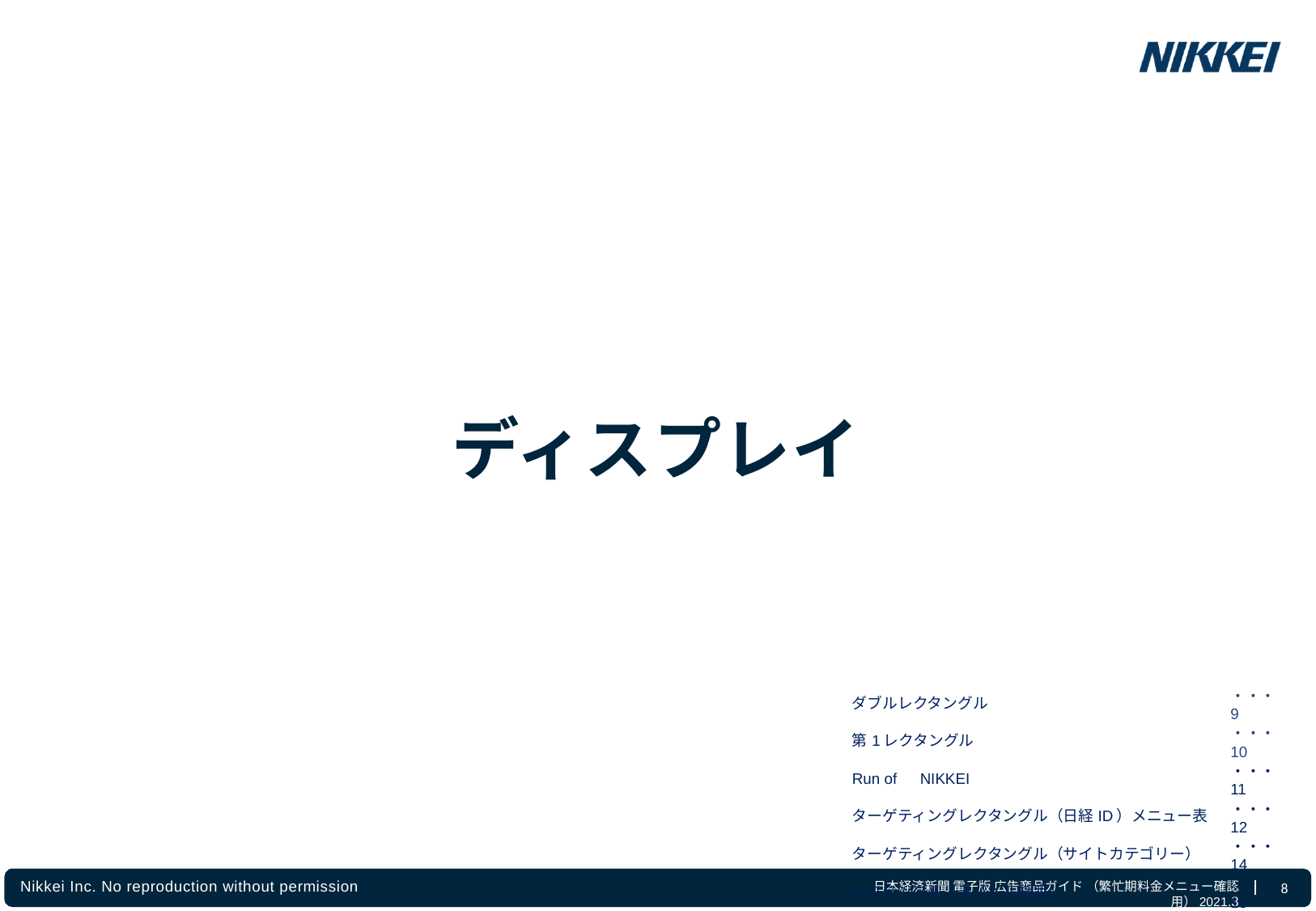

ディスプレイ
|  | ダブルレクタングル | ・・・9 |
| --- | --- | --- |
|  | 第1レクタングル | ・・・10 |
|  | Run of　NIKKEI | ・・・11 |
|  | ターゲティングレクタングル（日経ID）メニュー表 | ・・・12 |
|  | ターゲティングレクタングル（サイトカテゴリー） | ・・・14 |
|  | レクタングル（モバイル指定） | ・・・15 |